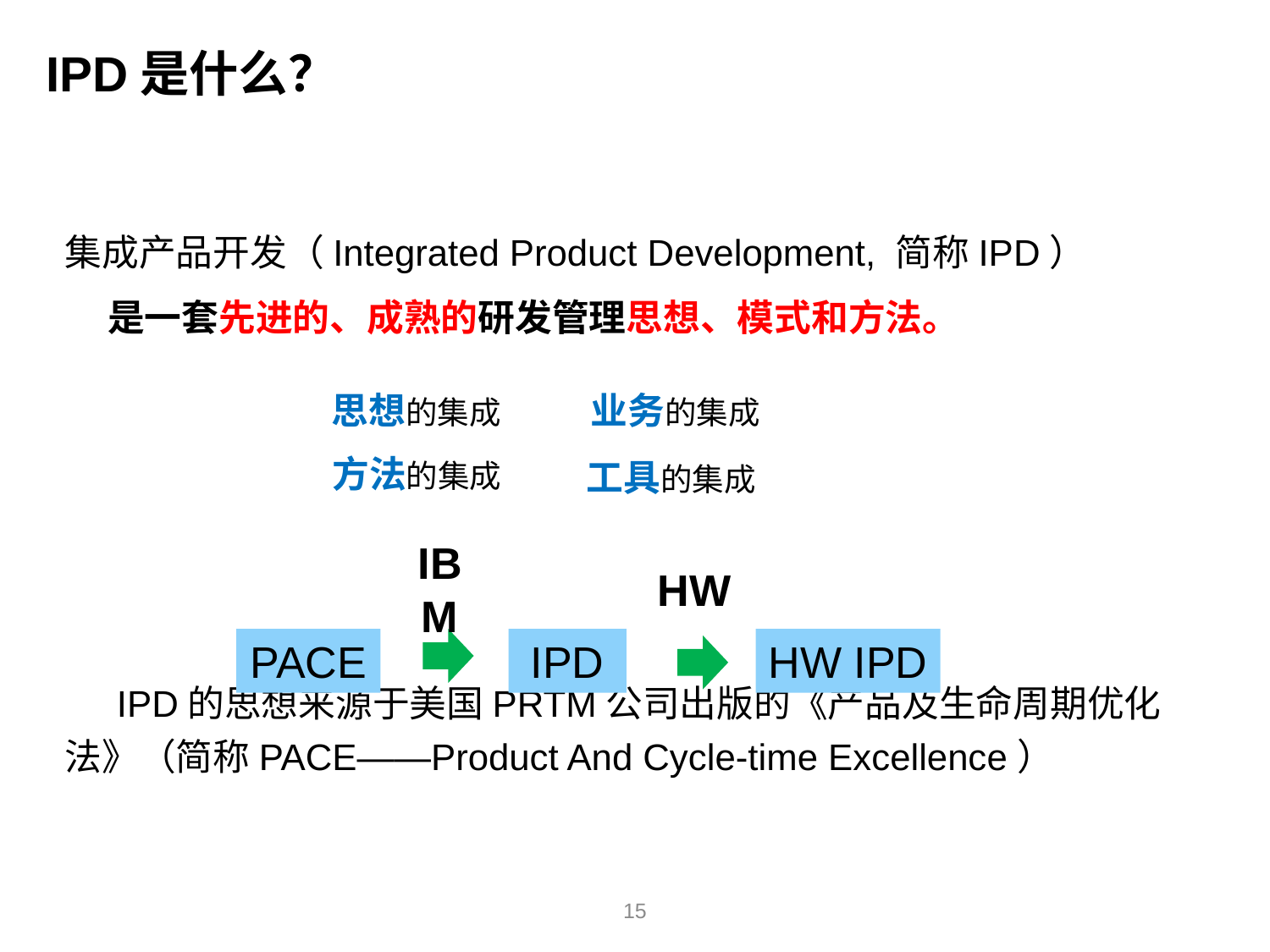

IPD是什么？
集成产品开发（Integrated Product Development, 简称IPD）
    是一套先进的、成熟的研发管理思想、模式和方法。

     IPD的思想来源于美国PRTM公司出版的《产品及生命周期优化法》（简称PACE——Product And Cycle-time Excellence）
思想的集成
业务的集成
方法的集成
工具的集成
IBM
HW

PACE
IPD
HW IPD

15